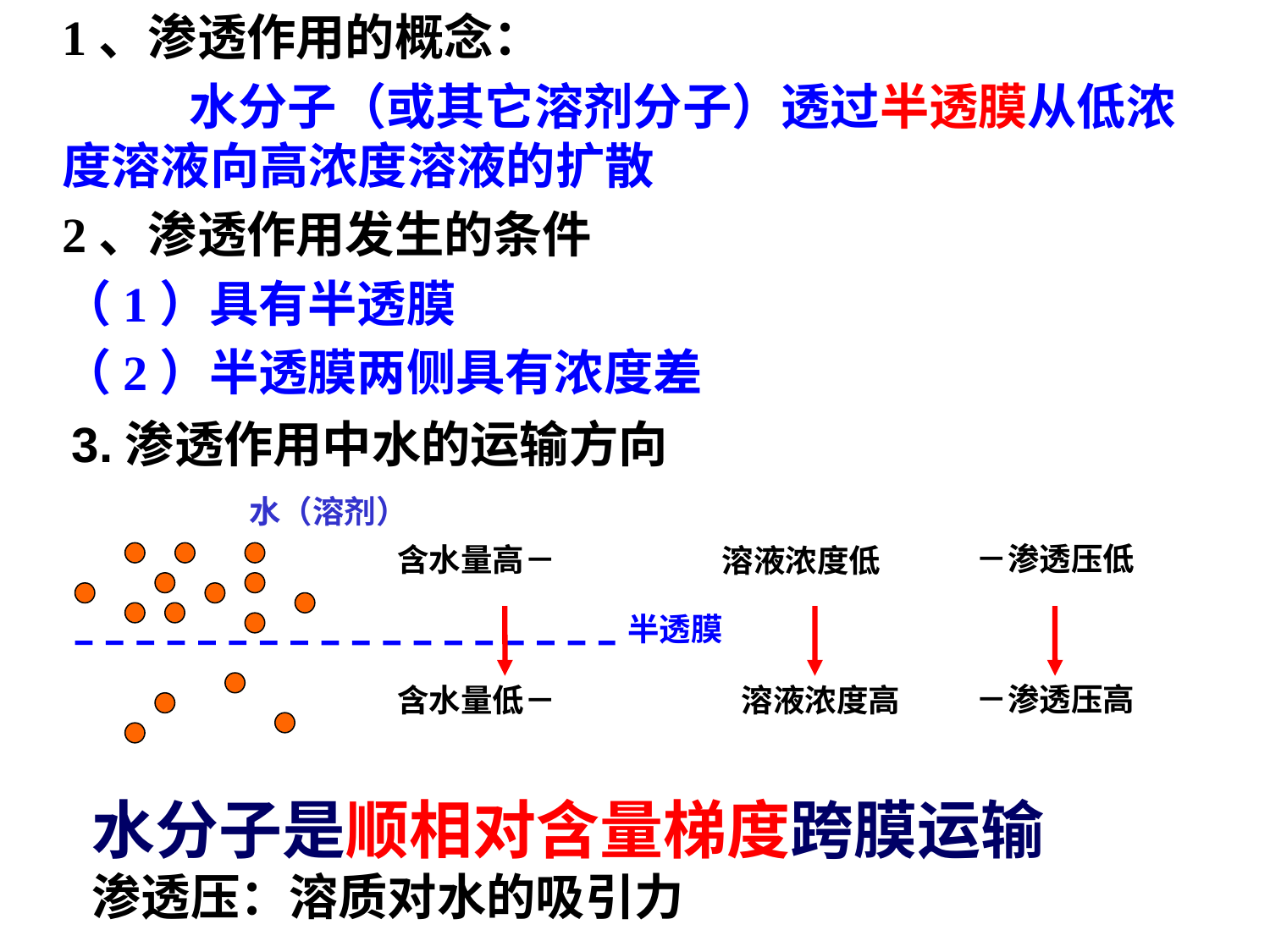

1、渗透作用的概念：
	水分子（或其它溶剂分子）透过半透膜从低浓度溶液向高浓度溶液的扩散
2、渗透作用发生的条件
（1）具有半透膜
（2）半透膜两侧具有浓度差

3.渗透作用中水的运输方向
水（溶剂）

半透膜

－渗透压低
含水量高－
溶液浓度低

－渗透压高
含水量低－
溶液浓度高
水分子是顺相对含量梯度跨膜运输
渗透压：溶质对水的吸引力